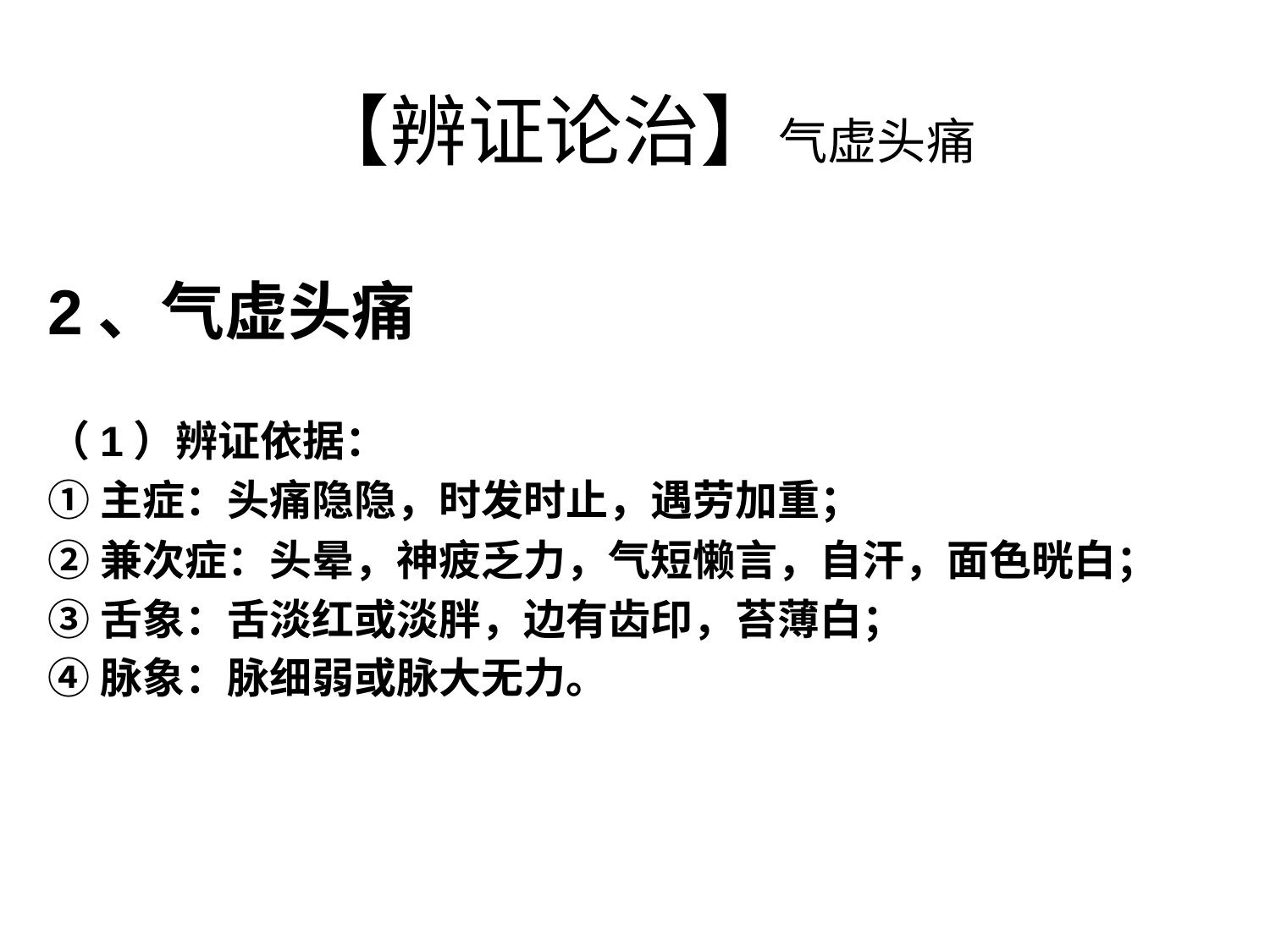

# 【辨证论治】气虚头痛
2、气虚头痛

（1）辨证依据：
①主症：头痛隐隐，时发时止，遇劳加重；
②兼次症：头晕，神疲乏力，气短懒言，自汗，面色晄白；
③舌象：舌淡红或淡胖，边有齿印，苔薄白；
④脉象：脉细弱或脉大无力。